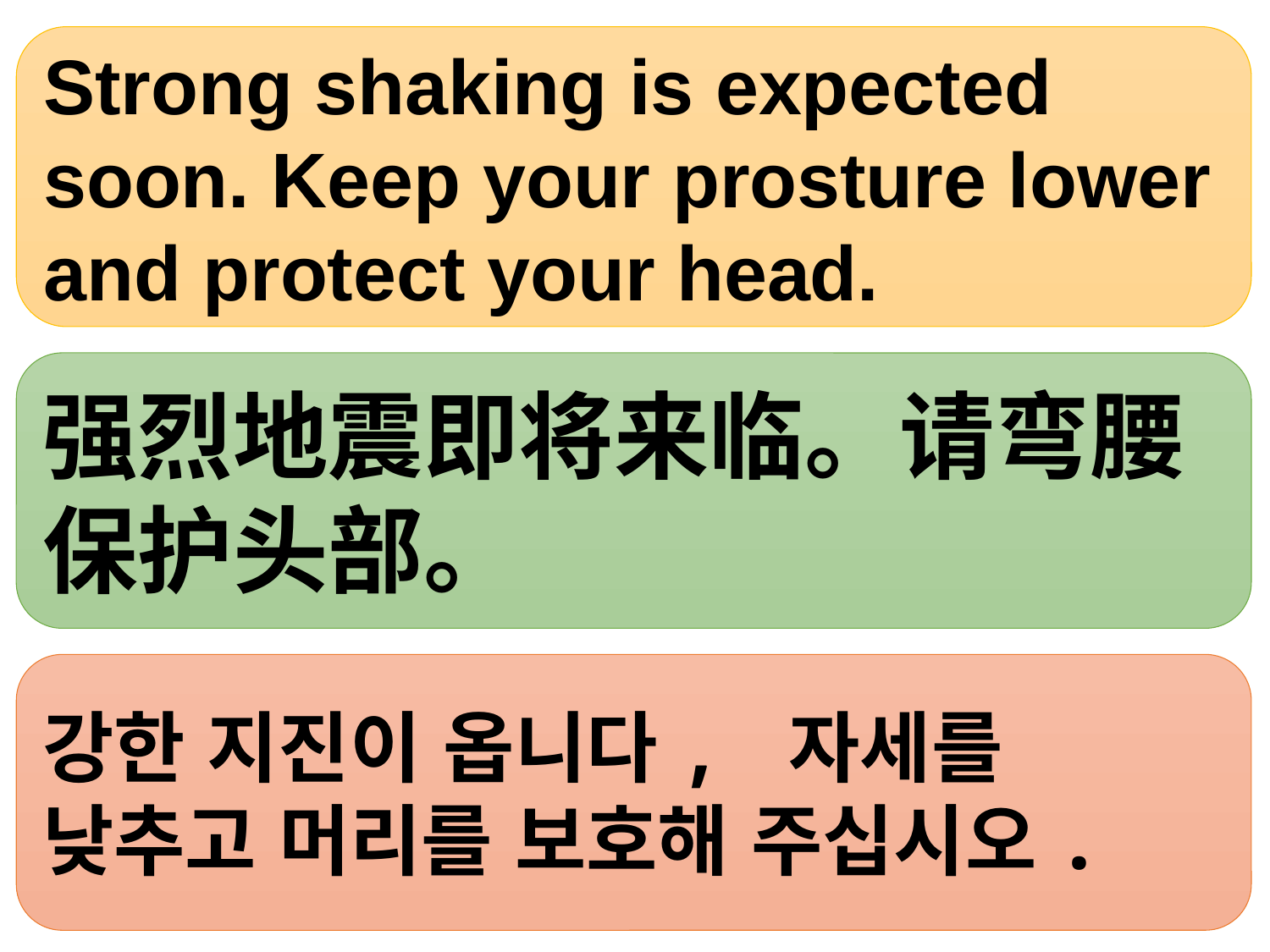

Strong shaking is expected soon. Keep your prosture lower and protect your head.
强烈地震即将来临。请弯腰保护头部。
강한 지진이 옵니다, 자세를 낮추고 머리를 보호해 주십시오.